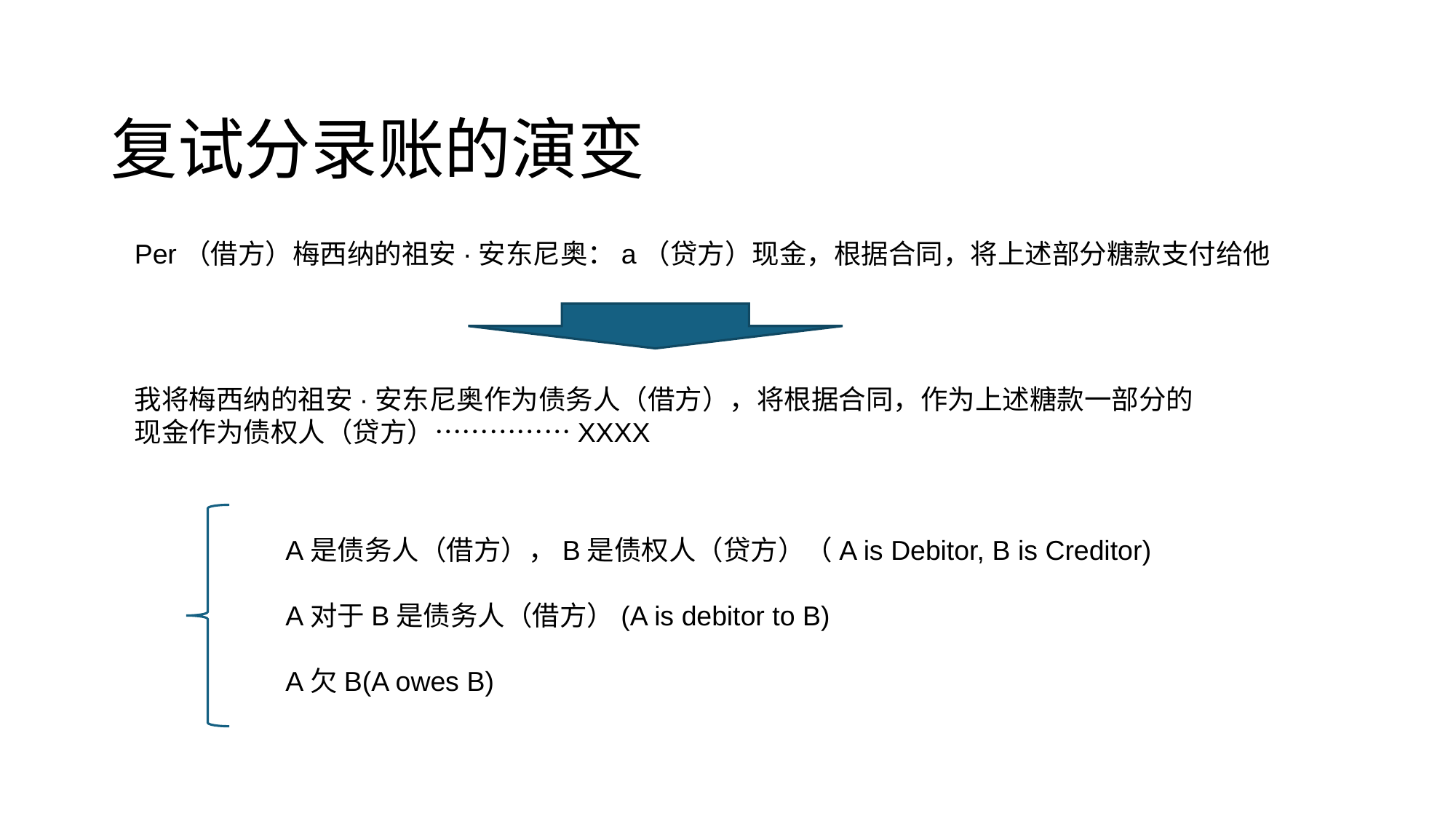

# 复试分录账的演变
Per（借方）梅西纳的祖安·安东尼奥：a（贷方）现金，根据合同，将上述部分糖款支付给他

我将梅西纳的祖安·安东尼奥作为债务人（借方），将根据合同，作为上述糖款一部分的现金作为债权人（贷方）……………XXXX

A是债务人（借方），B是债权人（贷方）（A is Debitor, B is Creditor)

A对于B是债务人（借方）(A is debitor to B)

A欠B(A owes B)